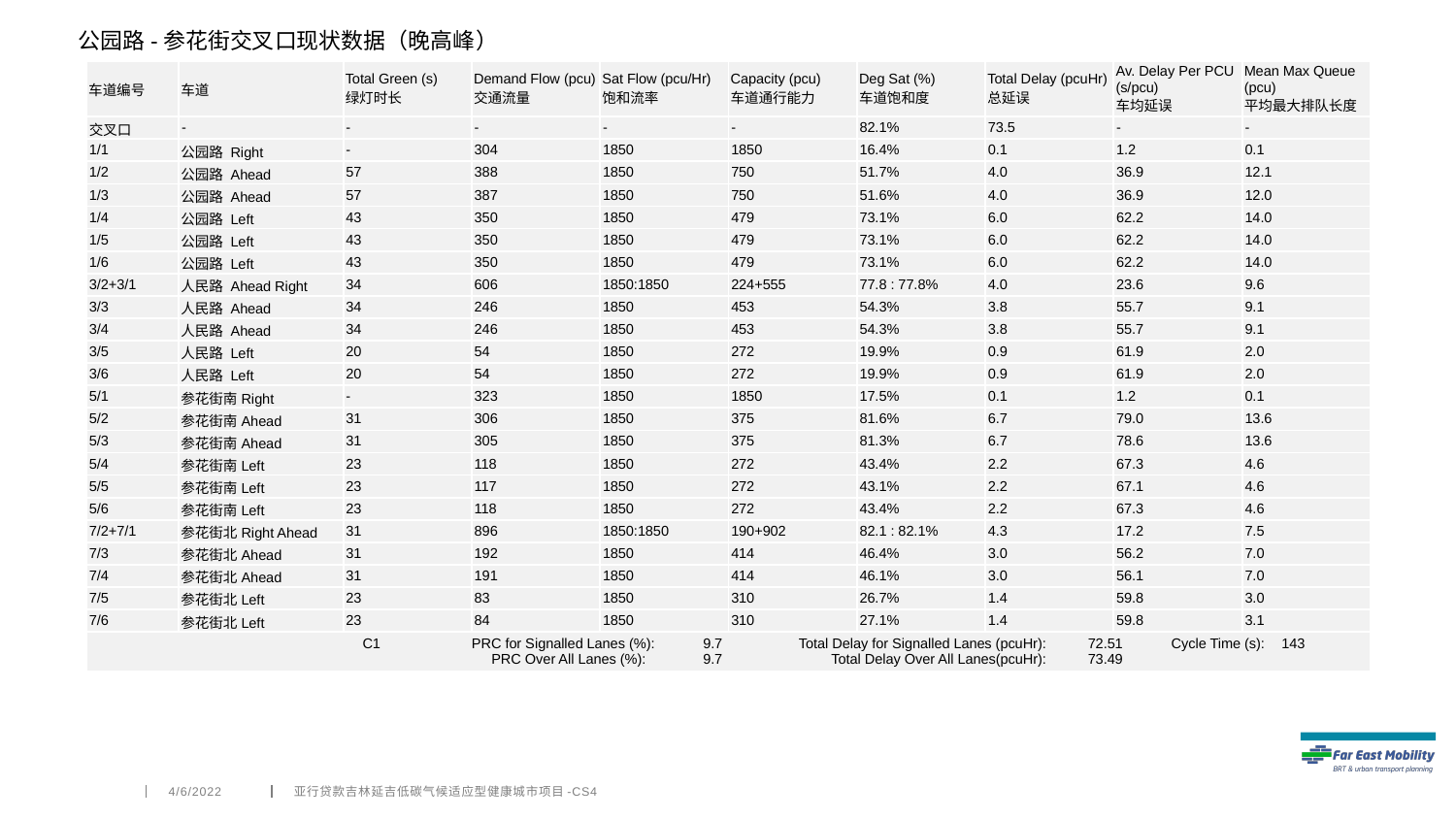

公园路-参花街交叉口现状数据（晚高峰）
| 车道编号 | 车道 | Total Green (s) 绿灯时长 | Demand Flow (pcu) 交通流量 | Sat Flow (pcu/Hr) 饱和流率 | Capacity (pcu) 车道通行能力 | Deg Sat (%) 车道饱和度 | Total Delay (pcuHr) 总延误 | Av. Delay Per PCU (s/pcu) 车均延误 | Mean Max Queue (pcu) 平均最大排队长度 |
| --- | --- | --- | --- | --- | --- | --- | --- | --- | --- |
| 交叉口 | - | - | - | - | - | 82.1% | 73.5 | - | - |
| 1/1 | 公园路 Right | - | 304 | 1850 | 1850 | 16.4% | 0.1 | 1.2 | 0.1 |
| 1/2 | 公园路 Ahead | 57 | 388 | 1850 | 750 | 51.7% | 4.0 | 36.9 | 12.1 |
| 1/3 | 公园路 Ahead | 57 | 387 | 1850 | 750 | 51.6% | 4.0 | 36.9 | 12.0 |
| 1/4 | 公园路 Left | 43 | 350 | 1850 | 479 | 73.1% | 6.0 | 62.2 | 14.0 |
| 1/5 | 公园路 Left | 43 | 350 | 1850 | 479 | 73.1% | 6.0 | 62.2 | 14.0 |
| 1/6 | 公园路 Left | 43 | 350 | 1850 | 479 | 73.1% | 6.0 | 62.2 | 14.0 |
| 3/2+3/1 | 人民路 Ahead Right | 34 | 606 | 1850:1850 | 224+555 | 77.8 : 77.8% | 4.0 | 23.6 | 9.6 |
| 3/3 | 人民路 Ahead | 34 | 246 | 1850 | 453 | 54.3% | 3.8 | 55.7 | 9.1 |
| 3/4 | 人民路 Ahead | 34 | 246 | 1850 | 453 | 54.3% | 3.8 | 55.7 | 9.1 |
| 3/5 | 人民路 Left | 20 | 54 | 1850 | 272 | 19.9% | 0.9 | 61.9 | 2.0 |
| 3/6 | 人民路 Left | 20 | 54 | 1850 | 272 | 19.9% | 0.9 | 61.9 | 2.0 |
| 5/1 | 参花街南Right | - | 323 | 1850 | 1850 | 17.5% | 0.1 | 1.2 | 0.1 |
| 5/2 | 参花街南Ahead | 31 | 306 | 1850 | 375 | 81.6% | 6.7 | 79.0 | 13.6 |
| 5/3 | 参花街南Ahead | 31 | 305 | 1850 | 375 | 81.3% | 6.7 | 78.6 | 13.6 |
| 5/4 | 参花街南Left | 23 | 118 | 1850 | 272 | 43.4% | 2.2 | 67.3 | 4.6 |
| 5/5 | 参花街南Left | 23 | 117 | 1850 | 272 | 43.1% | 2.2 | 67.1 | 4.6 |
| 5/6 | 参花街南Left | 23 | 118 | 1850 | 272 | 43.4% | 2.2 | 67.3 | 4.6 |
| 7/2+7/1 | 参花街北Right Ahead | 31 | 896 | 1850:1850 | 190+902 | 82.1 : 82.1% | 4.3 | 17.2 | 7.5 |
| 7/3 | 参花街北Ahead | 31 | 192 | 1850 | 414 | 46.4% | 3.0 | 56.2 | 7.0 |
| 7/4 | 参花街北Ahead | 31 | 191 | 1850 | 414 | 46.1% | 3.0 | 56.1 | 7.0 |
| 7/5 | 参花街北Left | 23 | 83 | 1850 | 310 | 26.7% | 1.4 | 59.8 | 3.0 |
| 7/6 | 参花街北Left | 23 | 84 | 1850 | 310 | 27.1% | 1.4 | 59.8 | 3.1 |
| C1 PRC for Signalled Lanes (%): 9.7 Total Delay for Signalled Lanes (pcuHr): 72.51 Cycle Time (s): 143 PRC Over All Lanes (%): 9.7 Total Delay Over All Lanes(pcuHr): 73.49 |  |  |  |  |  |  |  |  |  |
4/6/2022
亚行贷款吉林延吉低碳气候适应型健康城市项目-CS4